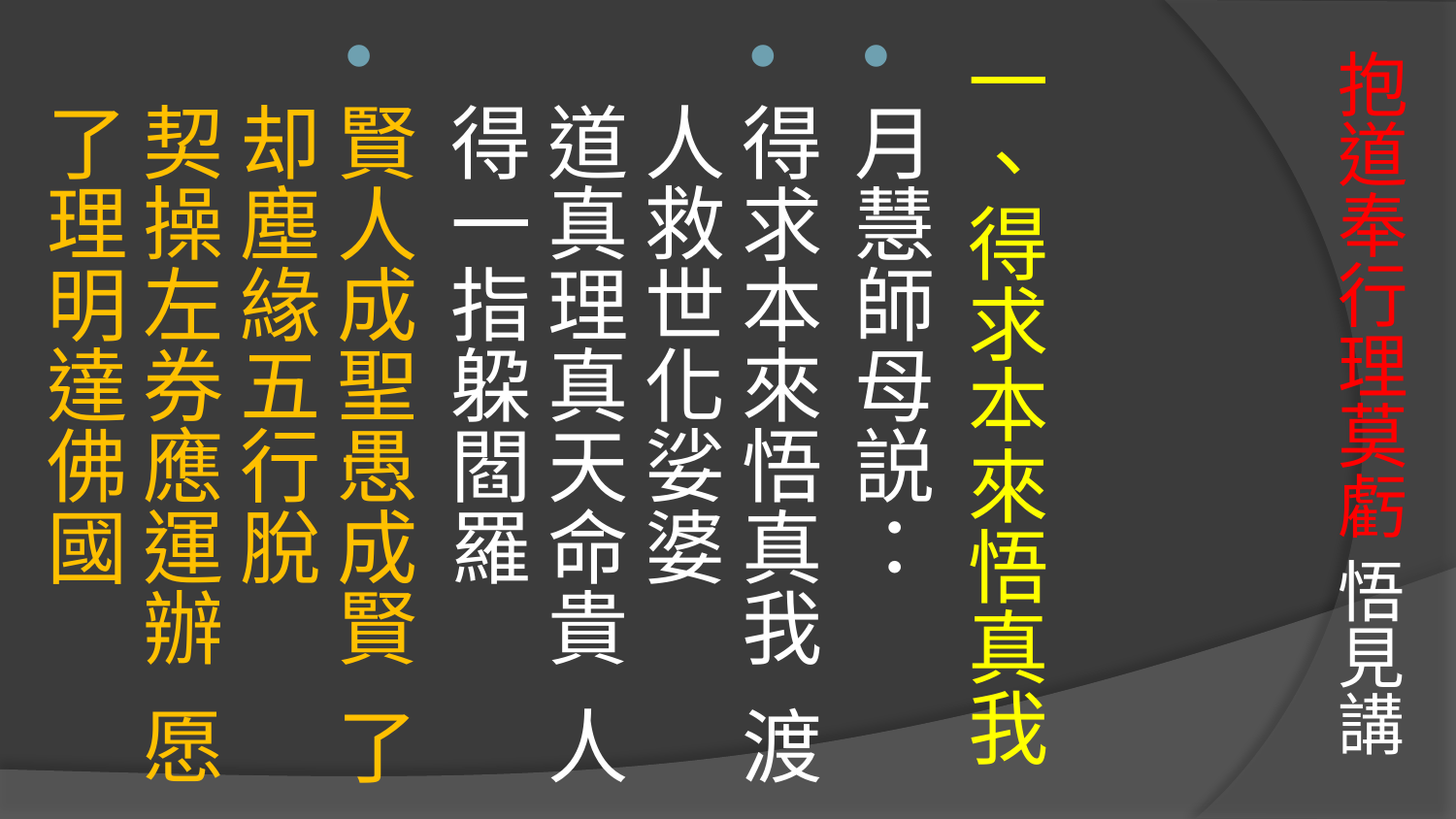

# 抱道奉行理莫虧 悟見講
一、得求本來悟真我
月慧師母説：
得求本來悟真我  渡人救世化娑婆
道真理真天命貴  人得一指躱閻羅
賢人成聖愚成賢  了却塵緣五行脫
契操左券應運辦  愿了理明達佛國